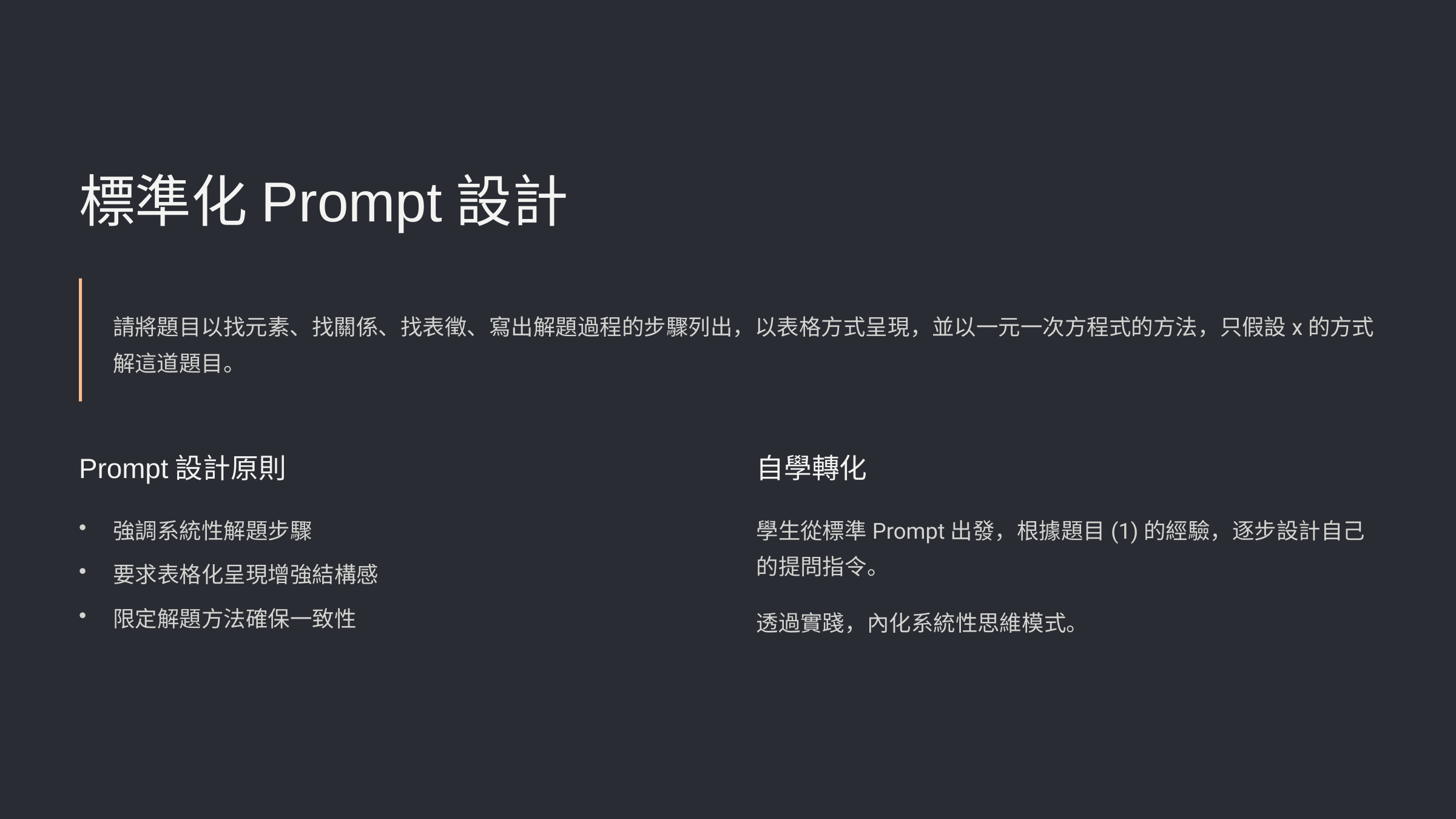

標準化Prompt設計

請將題目以找元素、找關係、找表徵、寫出解題過程的步驟列出，以表格方式呈現，並以一元一次方程式的方法，只假設x的方式解這道題目。
Prompt設計原則
自學轉化
強調系統性解題步驟
學生從標準Prompt出發，根據題目(1)的經驗，逐步設計自己的提問指令。
要求表格化呈現增強結構感
限定解題方法確保一致性
透過實踐，內化系統性思維模式。